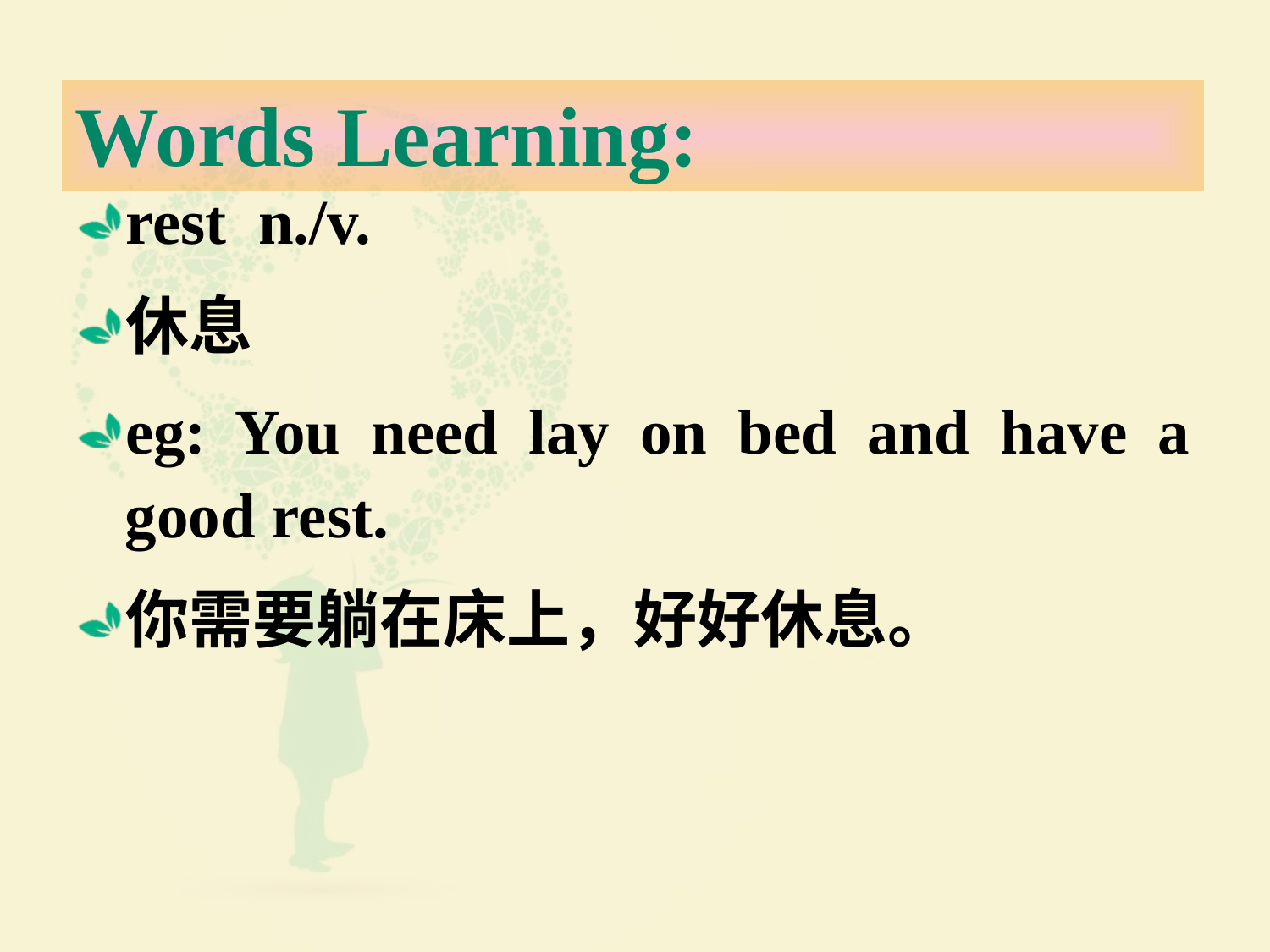

# Words Learning:
rest  n./v.
休息
eg: You need lay on bed and have a good rest.
你需要躺在床上，好好休息。